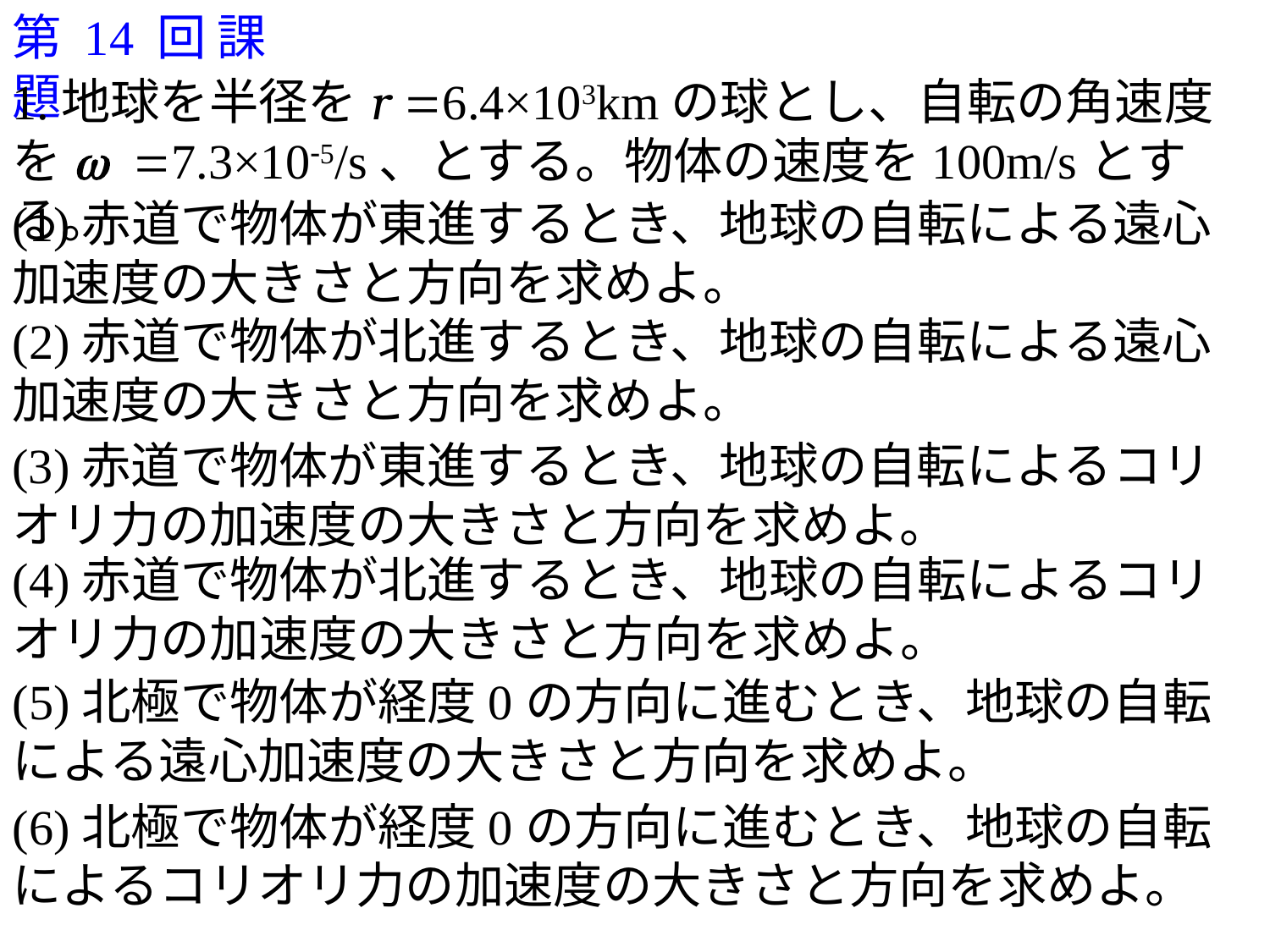

第14回課題
1.地球を半径をr =6.4×103kmの球とし、自転の角速度をω =7.3×10−5/s、とする。物体の速度を100m/sとする。
(1)赤道で物体が東進するとき、地球の自転による遠心加速度の大きさと方向を求めよ。
(2)赤道で物体が北進するとき、地球の自転による遠心加速度の大きさと方向を求めよ。
(3)赤道で物体が東進するとき、地球の自転によるコリオリ力の加速度の大きさと方向を求めよ。
(4)赤道で物体が北進するとき、地球の自転によるコリオリ力の加速度の大きさと方向を求めよ。
(5)北極で物体が経度0の方向に進むとき、地球の自転による遠心加速度の大きさと方向を求めよ。
(6)北極で物体が経度0の方向に進むとき、地球の自転によるコリオリ力の加速度の大きさと方向を求めよ。